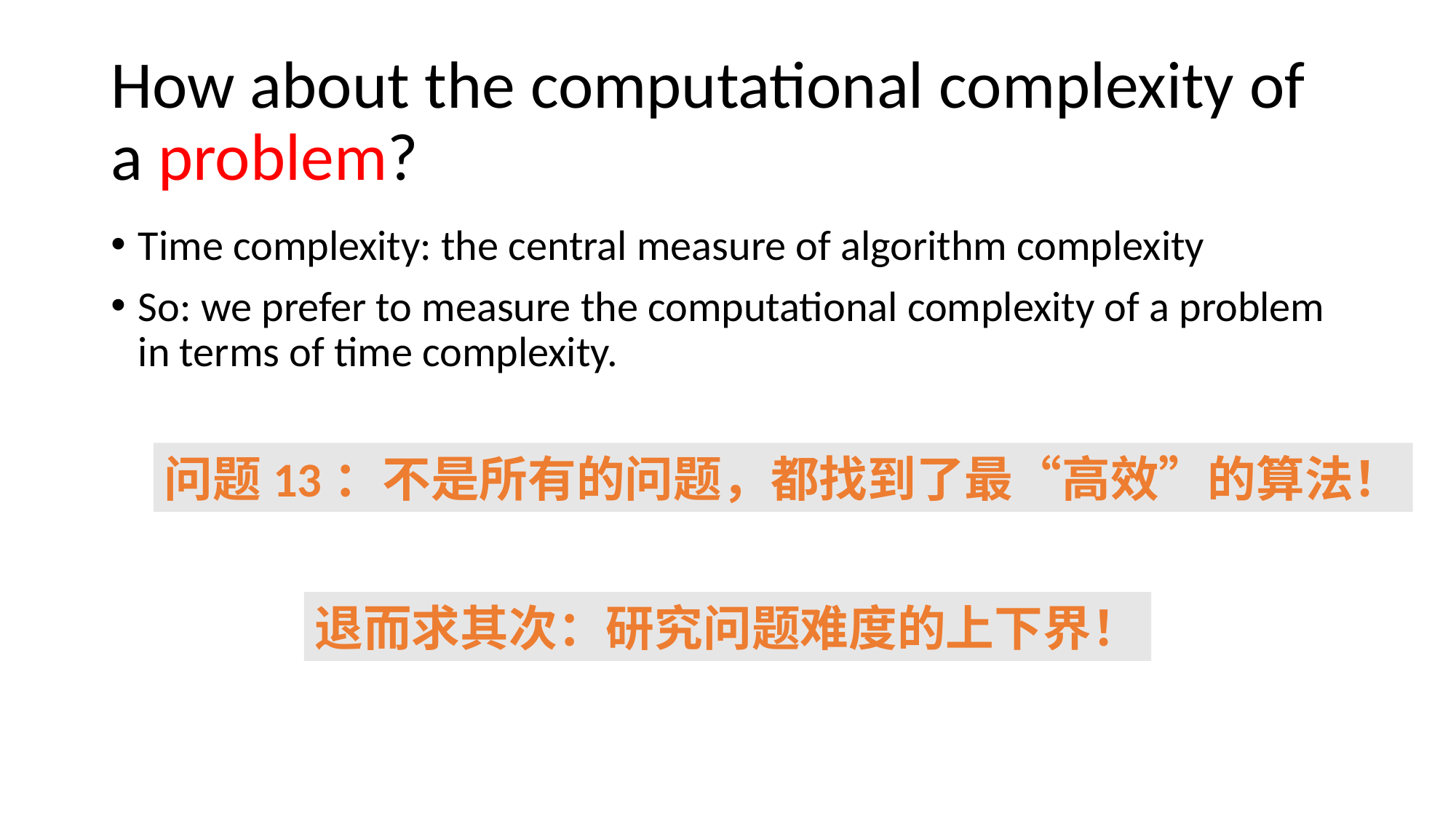

# How about the computational complexity of a problem?
Time complexity: the central measure of algorithm complexity
So: we prefer to measure the computational complexity of a problem in terms of time complexity.

问题13：不是所有的问题，都找到了最“高效”的算法！
退而求其次：研究问题难度的上下界！